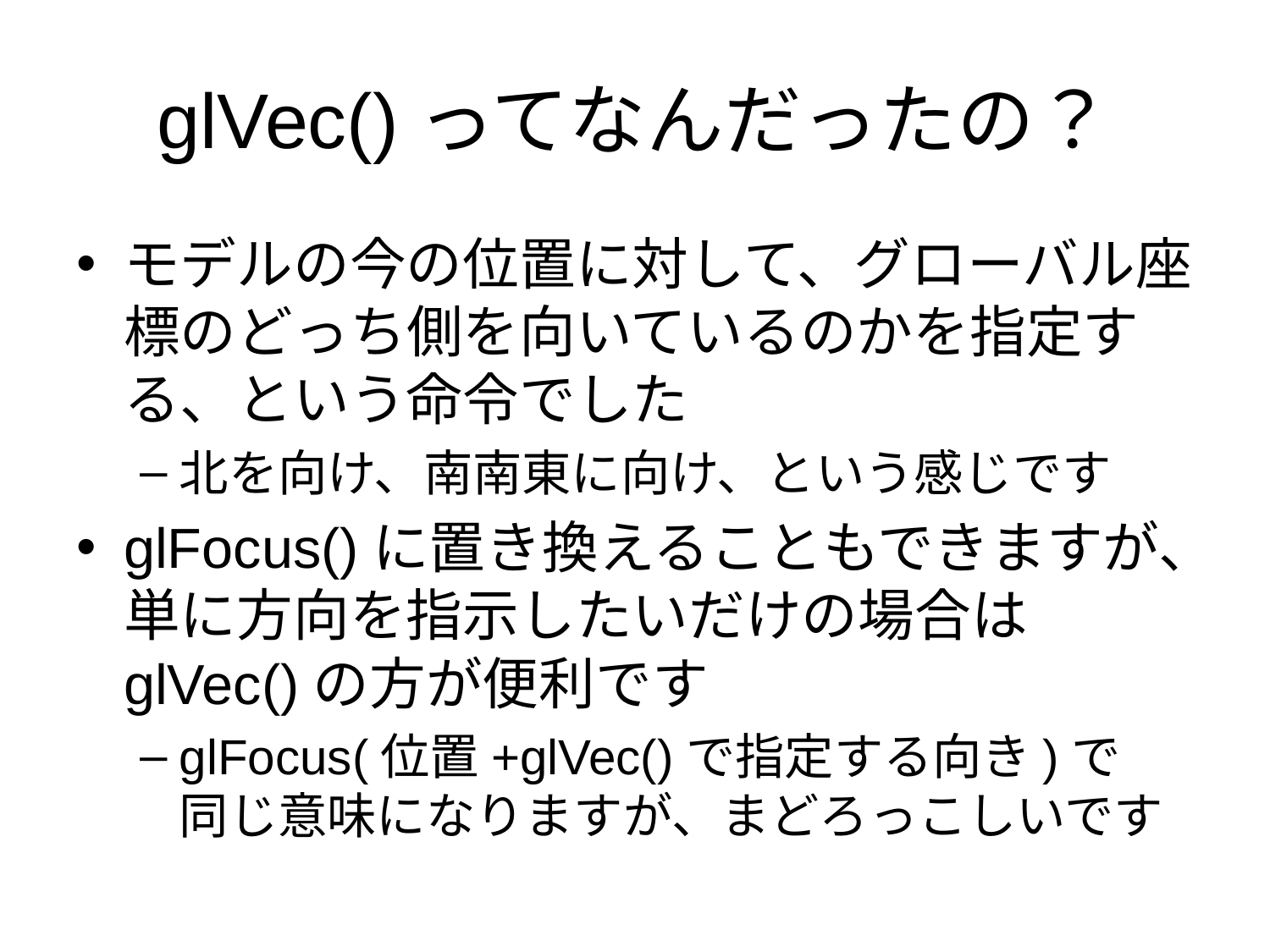

# glVec()ってなんだったの？
モデルの今の位置に対して、グローバル座標のどっち側を向いているのかを指定する、という命令でした
北を向け、南南東に向け、という感じです
glFocus()に置き換えることもできますが、単に方向を指示したいだけの場合はglVec()の方が便利です
glFocus(位置+glVec()で指定する向き)で
同じ意味になりますが、まどろっこしいです